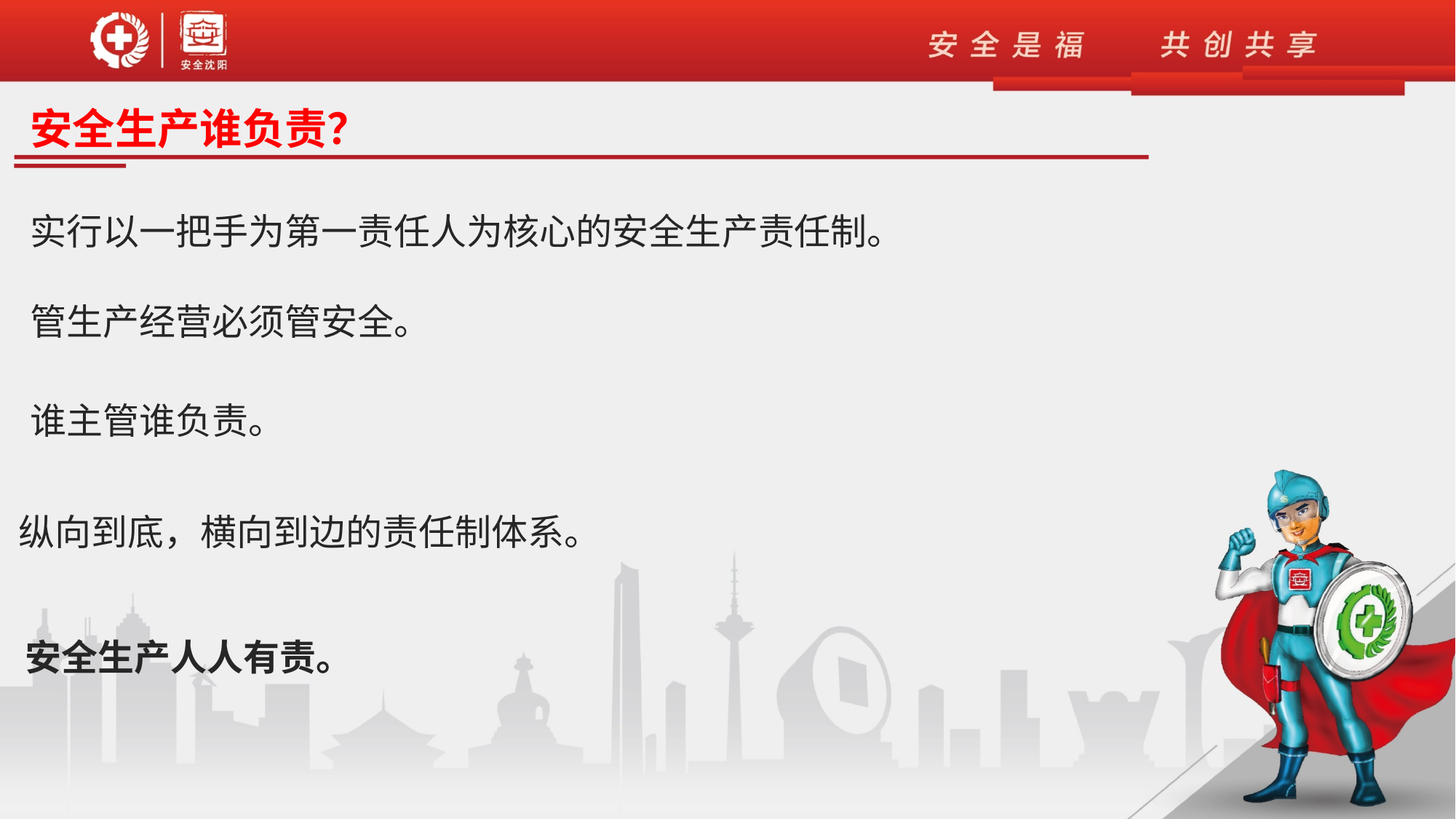

安全生产谁负责？

实行以一把手为第一责任人为核心的安全生产责任制。
管生产经营必须管安全。
谁主管谁负责。
纵向到底，横向到边的责任制体系。
安全生产人人有责。